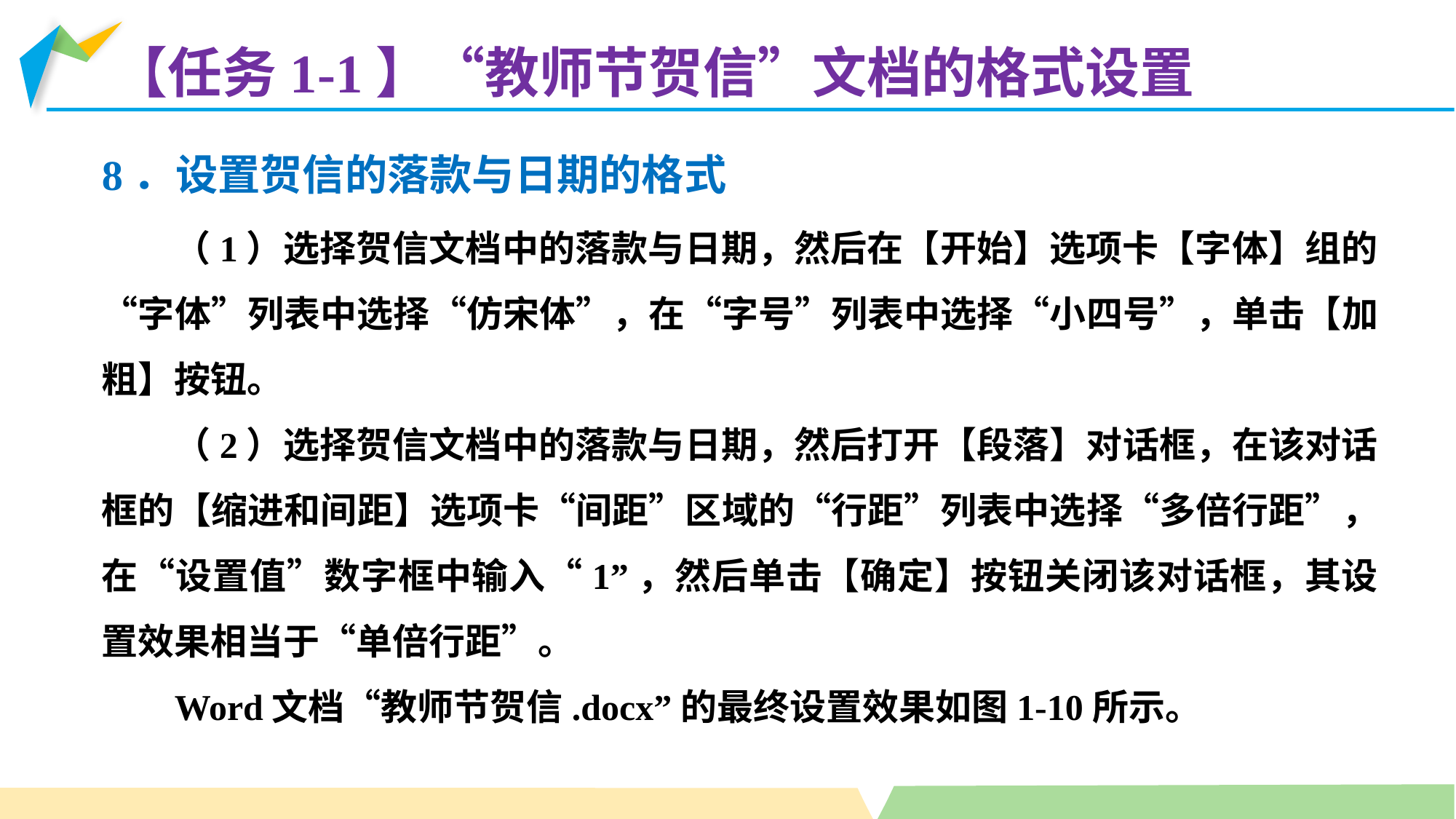

【任务1-1】“教师节贺信”文档的格式设置
8．设置贺信的落款与日期的格式
（1）选择贺信文档中的落款与日期，然后在【开始】选项卡【字体】组的“字体”列表中选择“仿宋体”，在“字号”列表中选择“小四号”，单击【加粗】按钮。
（2）选择贺信文档中的落款与日期，然后打开【段落】对话框，在该对话框的【缩进和间距】选项卡“间距”区域的“行距”列表中选择“多倍行距”，在“设置值”数字框中输入“1”，然后单击【确定】按钮关闭该对话框，其设置效果相当于“单倍行距”。
Word文档“教师节贺信.docx”的最终设置效果如图1-10所示。